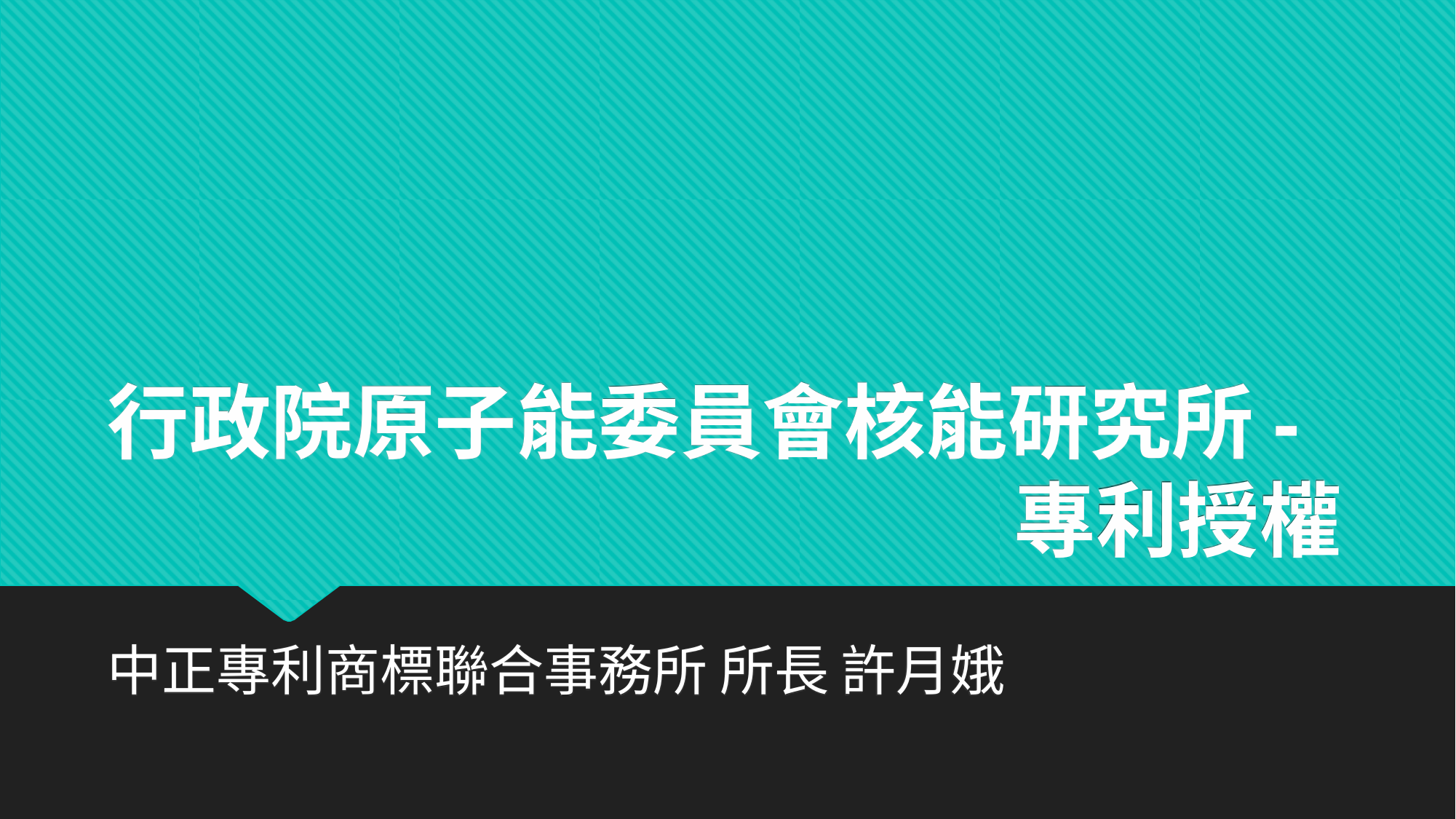

# 行政院原子能委員會核能研究所- 專利授權
中正專利商標聯合事務所 所長 許月娥